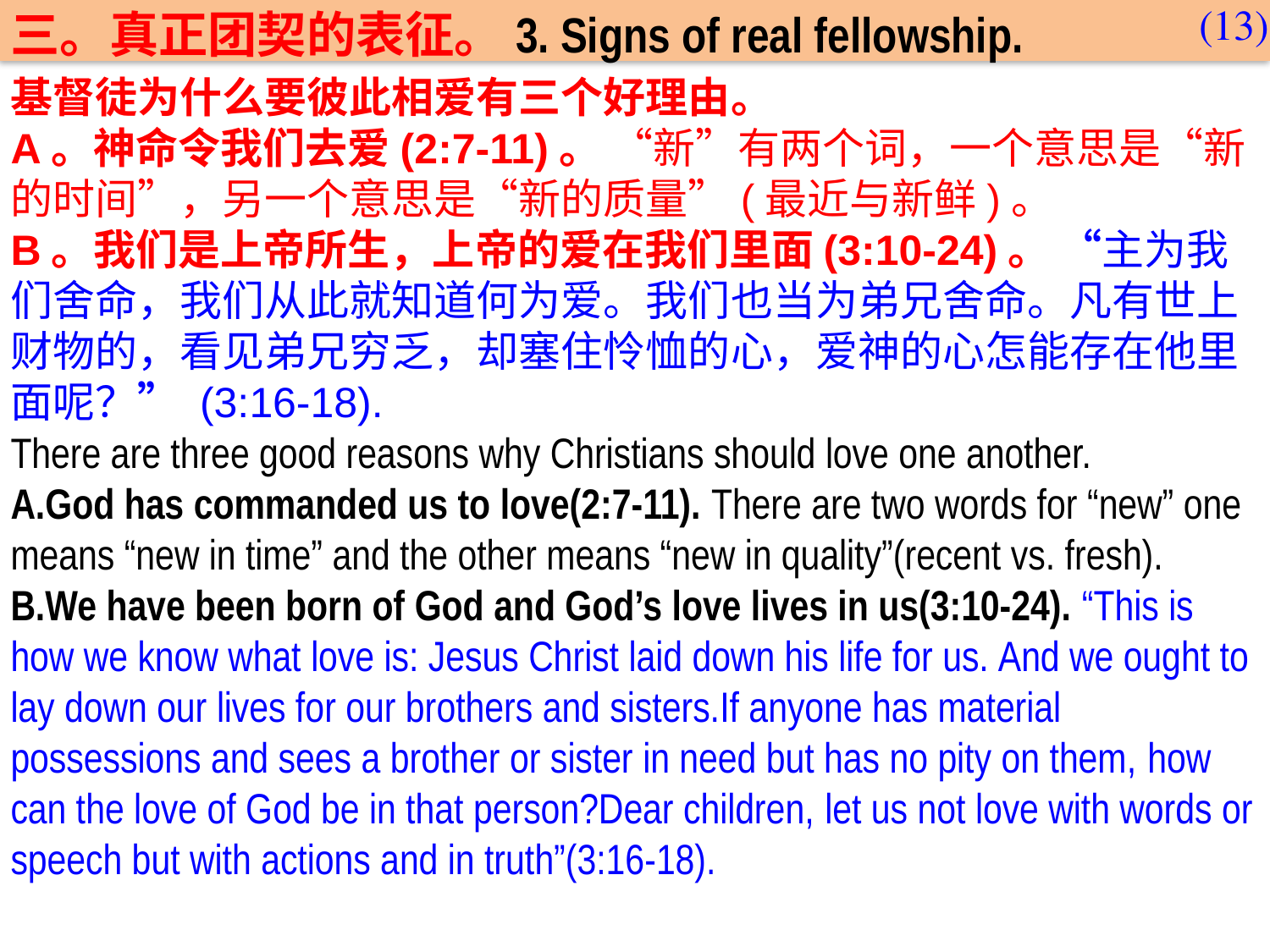

(13)
三。真正团契的表征。3. Signs of real fellowship.

基督徒为什么要彼此相爱有三个好理由。
A。神命令我们去爱(2:7-11)。 “新”有两个词，一个意思是“新的时间”，另一个意思是“新的质量”(最近与新鲜)。
B。我们是上帝所生，上帝的爱在我们里面(3:10-24)。 “主为我们舍命，我们从此就知道何为爱。我们也当为弟兄舍命。凡有世上财物的，看见弟兄穷乏，却塞住怜恤的心，爱神的心怎能存在他里面呢？” (3:16-18).

There are three good reasons why Christians should love one another.
A.God has commanded us to love(2:7-11). There are two words for “new” one means “new in time” and the other means “new in quality”(recent vs. fresh). B.We have been born of God and God’s love lives in us(3:10-24). “This is how we know what love is: Jesus Christ laid down his life for us. And we ought to lay down our lives for our brothers and sisters.If anyone has material possessions and sees a brother or sister in need but has no pity on them, how can the love of God be in that person?Dear children, let us not love with words or speech but with actions and in truth”(3:16-18).